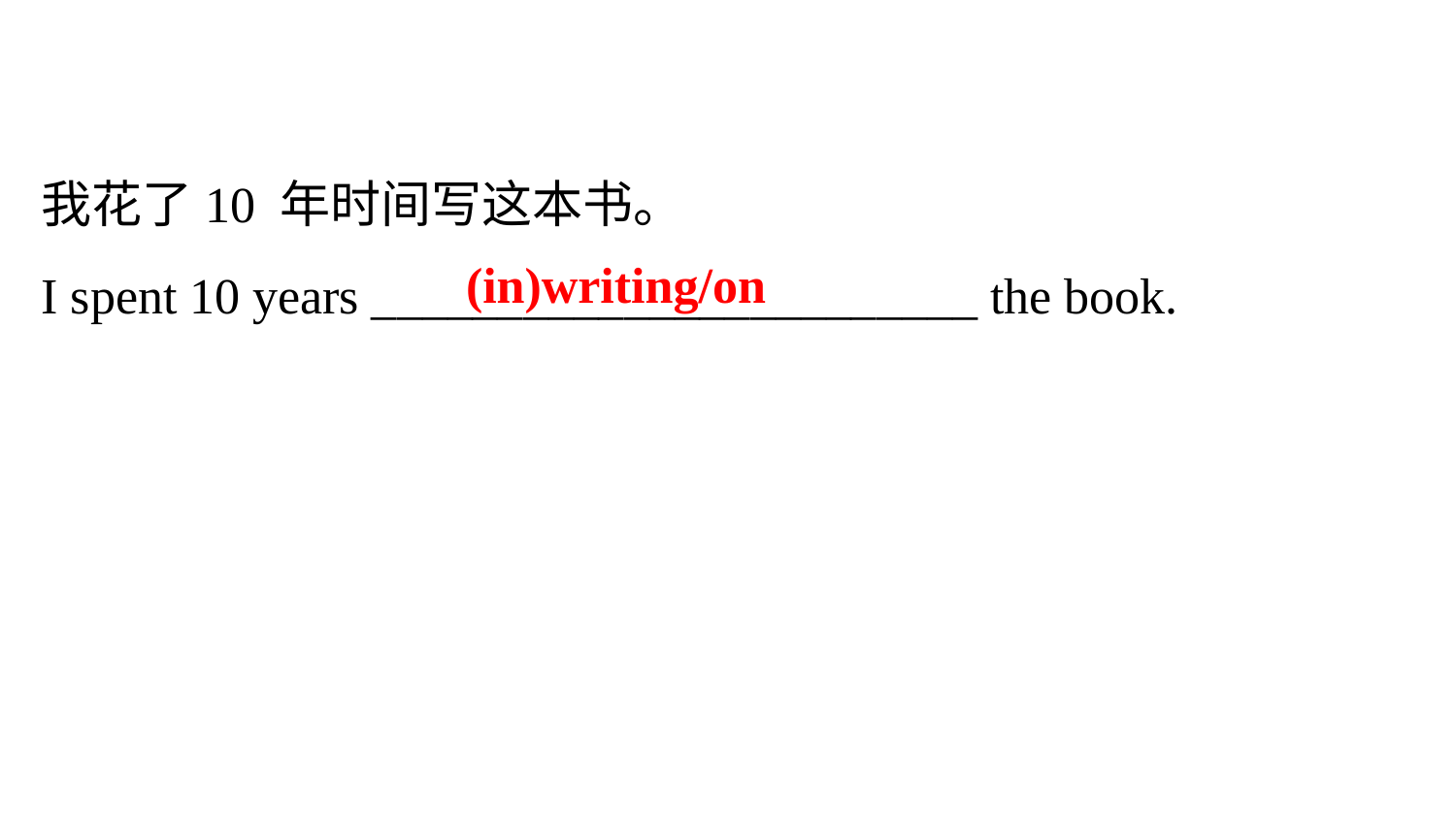

我花了10 年时间写这本书。
I spent 10 years ________________________ the book.
(in)writing/on